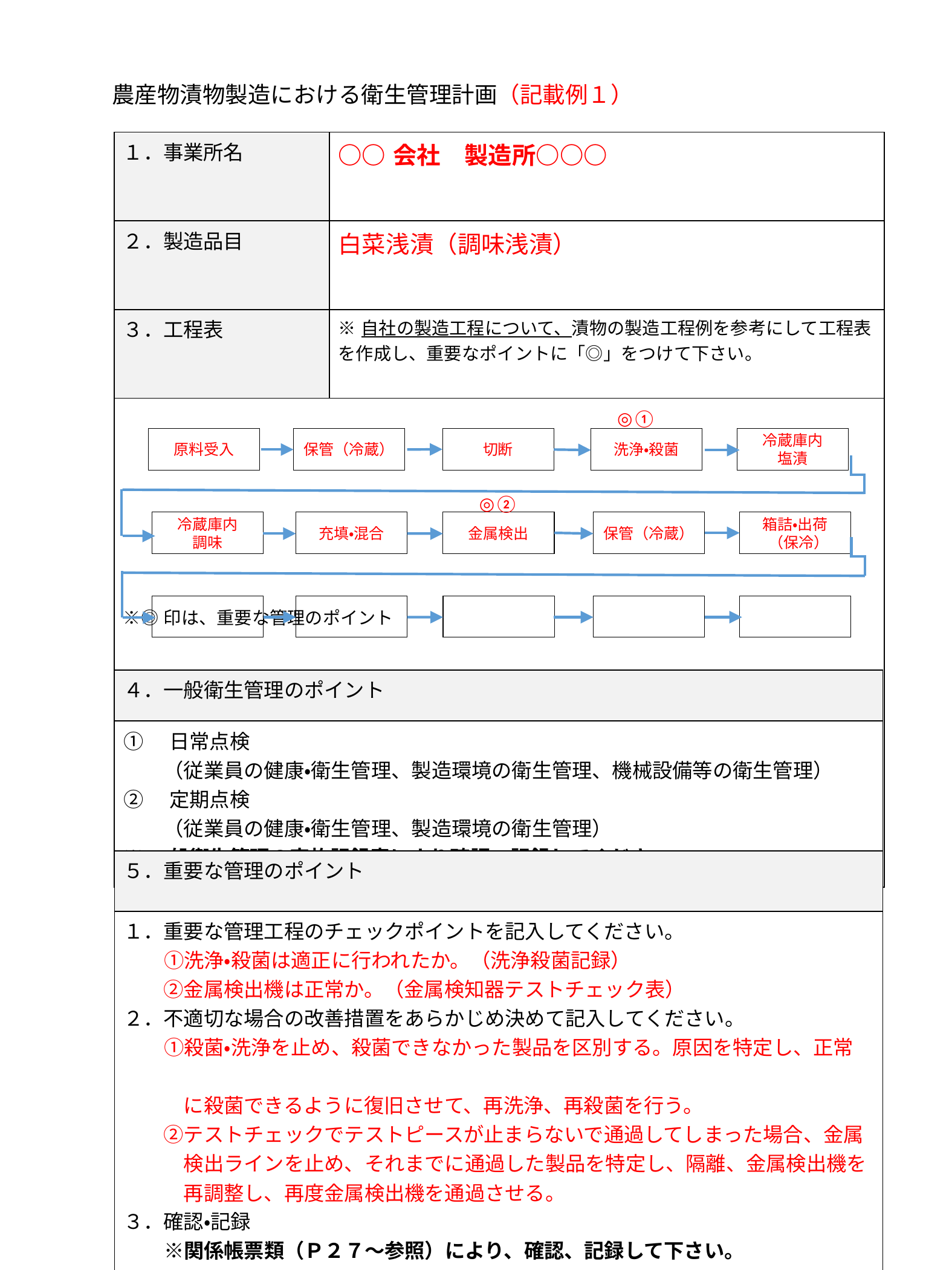

農産物漬物製造における衛生管理計画（記載例１）
| １．事業所名 | ○○会社　製造所○○○ |
| --- | --- |
| ２．製造品目 | 白菜浅漬（調味浅漬） |
| ３．工程表 | ※自社の製造工程について、漬物の製造工程例を参考にして工程表を作成し、重要なポイントに「◎」をつけて下さい。 |
| ※◎印は、重要な管理のポイント |  |
◎①
原料受入
保管（冷蔵）
切断
洗浄・殺菌
冷蔵庫内
塩漬
◎②
冷蔵庫内
調味
充填・混合
金属検出
保管（冷蔵）
箱詰・出荷
 （保冷）

| ４．一般衛生管理のポイント |
| --- |
| ①　日常点検 　　（従業員の健康・衛生管理、製造環境の衛生管理、機械設備等の衛生管理） ②　定期点検 　　（従業員の健康・衛生管理、製造環境の衛生管理） ※一般衛生管理の実施記録表により確認、記録してください。 |
| ５．重要な管理のポイント |
| １．重要な管理工程のチェックポイントを記入してください。 　　①洗浄・殺菌は適正に行われたか。（洗浄殺菌記録） 　　②金属検出機は正常か。（金属検知器テストチェック表） ２．不適切な場合の改善措置をあらかじめ決めて記入してください。 　　①殺菌・洗浄を止め、殺菌できなかった製品を区別する。原因を特定し、正常　 　　　に殺菌できるように復旧させて、再洗浄、再殺菌を行う。 　　②テストチェックでテストピースが止まらないで通過してしまった場合、金属 　　　検出ラインを止め、それまでに通過した製品を特定し、隔離、金属検出機を 　　　再調整し、再度金属検出機を通過させる。 ３．確認・記録 　　※関係帳票類（Ｐ２７～参照）により、確認、記録して下さい。 |